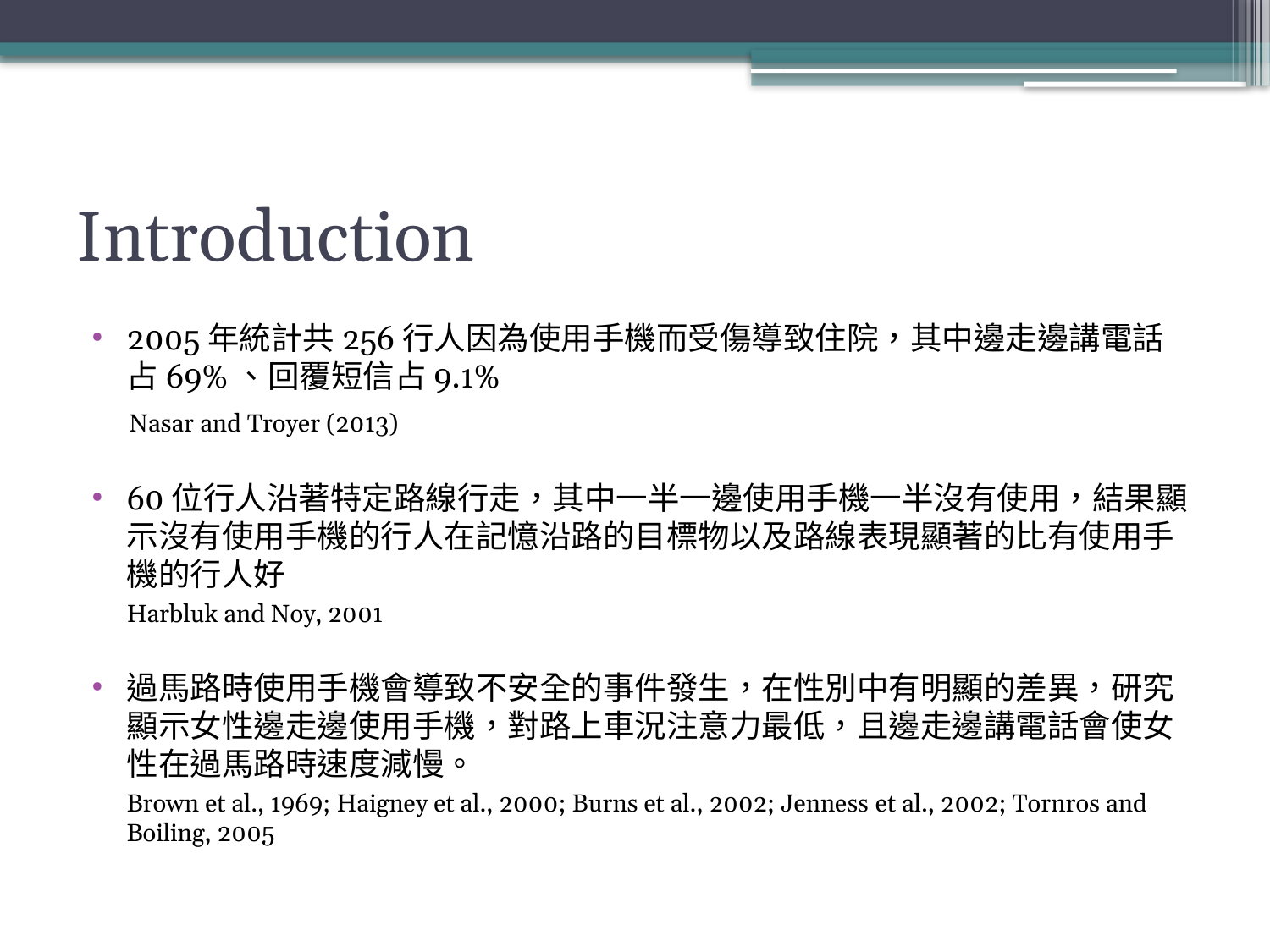

# Introduction
2005年統計共256行人因為使用手機而受傷導致住院，其中邊走邊講電話占69%、回覆短信占9.1%
     Nasar and Troyer (2013)

60位行人沿著特定路線行走，其中一半一邊使用手機一半沒有使用，結果顯示沒有使用手機的行人在記憶沿路的目標物以及路線表現顯著的比有使用手機的行人好
      Harbluk and Noy, 2001

過馬路時使用手機會導致不安全的事件發生，在性別中有明顯的差異，研究顯示女性邊走邊使用手機，對路上車況注意力最低，且邊走邊講電話會使女性在過馬路時速度減慢。
      Brown et al., 1969; Haigney et al., 2000; Burns et al., 2002; Jenness et al., 2002; Tornros and Boiling, 2005